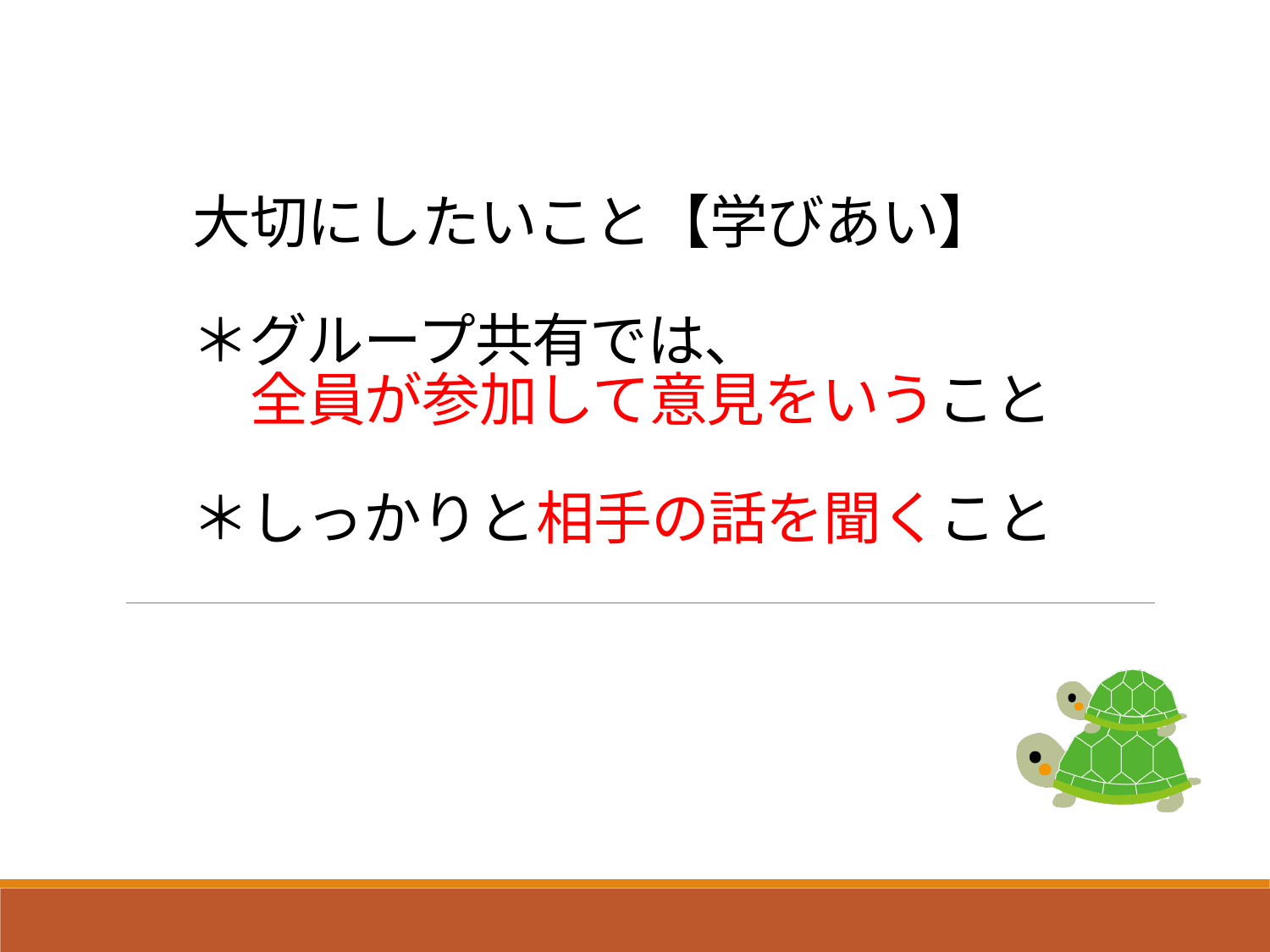

# 大切にしたいこと【学びあい】 　＊グループ共有では、 　　全員が参加して意見をいうこと 　＊しっかりと相手の話を聞くこと